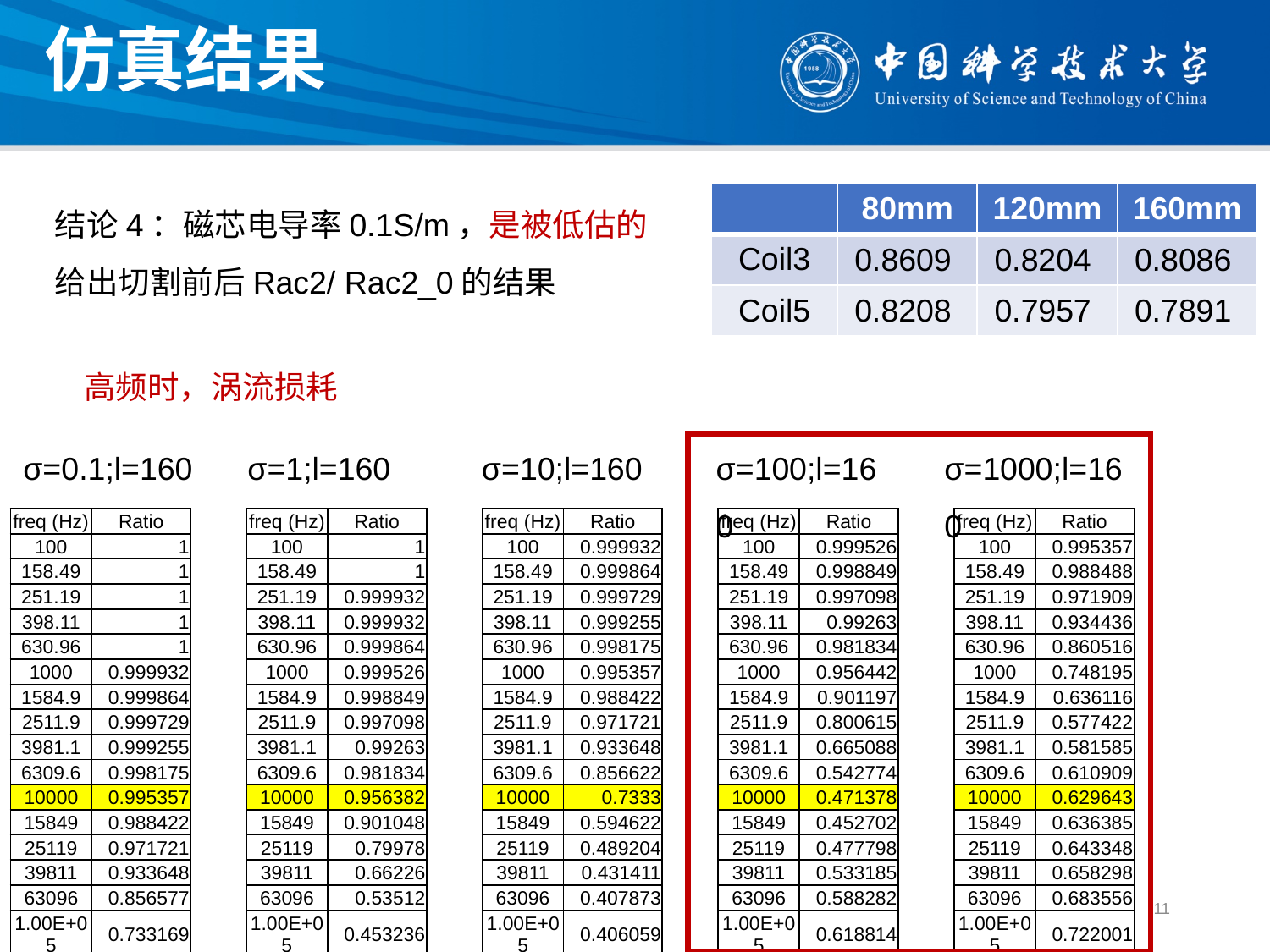

仿真结果
结论4：磁芯电导率0.1S/m，是被低估的
给出切割前后Rac2/ Rac2_0的结果
|  | 80mm | 120mm | 160mm |
| --- | --- | --- | --- |
| Coil3 | 0.8609 | 0.8204 | 0.8086 |
| Coil5 | 0.8208 | 0.7957 | 0.7891 |
高频时，涡流损耗
σ=0.1;l=160
σ=1;l=160
σ=10;l=160
σ=100;l=160
σ=1000;l=160

| freq (Hz) | Ratio |
| --- | --- |
| 100 | 1 |
| 158.49 | 1 |
| 251.19 | 1 |
| 398.11 | 1 |
| 630.96 | 1 |
| 1000 | 0.999932 |
| 1584.9 | 0.999864 |
| 2511.9 | 0.999729 |
| 3981.1 | 0.999255 |
| 6309.6 | 0.998175 |
| 10000 | 0.995357 |
| 15849 | 0.988422 |
| 25119 | 0.971721 |
| 39811 | 0.933648 |
| 63096 | 0.856577 |
| 1.00E+05 | 0.733169 |
| freq (Hz) | Ratio |
| --- | --- |
| 100 | 1 |
| 158.49 | 1 |
| 251.19 | 0.999932 |
| 398.11 | 0.999932 |
| 630.96 | 0.999864 |
| 1000 | 0.999526 |
| 1584.9 | 0.998849 |
| 2511.9 | 0.997098 |
| 3981.1 | 0.99263 |
| 6309.6 | 0.981834 |
| 10000 | 0.956382 |
| 15849 | 0.901048 |
| 25119 | 0.79978 |
| 39811 | 0.66226 |
| 63096 | 0.53512 |
| 1.00E+05 | 0.453236 |
| freq (Hz) | Ratio |
| --- | --- |
| 100 | 0.999932 |
| 158.49 | 0.999864 |
| 251.19 | 0.999729 |
| 398.11 | 0.999255 |
| 630.96 | 0.998175 |
| 1000 | 0.995357 |
| 1584.9 | 0.988422 |
| 2511.9 | 0.971721 |
| 3981.1 | 0.933648 |
| 6309.6 | 0.856622 |
| 10000 | 0.7333 |
| 15849 | 0.594622 |
| 25119 | 0.489204 |
| 39811 | 0.431411 |
| 63096 | 0.407873 |
| 1.00E+05 | 0.406059 |
| freq (Hz) | Ratio |
| --- | --- |
| 100 | 0.999526 |
| 158.49 | 0.998849 |
| 251.19 | 0.997098 |
| 398.11 | 0.99263 |
| 630.96 | 0.981834 |
| 1000 | 0.956442 |
| 1584.9 | 0.901197 |
| 2511.9 | 0.800615 |
| 3981.1 | 0.665088 |
| 6309.6 | 0.542774 |
| 10000 | 0.471378 |
| 15849 | 0.452702 |
| 25119 | 0.477798 |
| 39811 | 0.533185 |
| 63096 | 0.588282 |
| 1.00E+05 | 0.618814 |
| freq (Hz) | Ratio |
| --- | --- |
| 100 | 0.995357 |
| 158.49 | 0.988488 |
| 251.19 | 0.971909 |
| 398.11 | 0.934436 |
| 630.96 | 0.860516 |
| 1000 | 0.748195 |
| 1584.9 | 0.636116 |
| 2511.9 | 0.577422 |
| 3981.1 | 0.581585 |
| 6309.6 | 0.610909 |
| 10000 | 0.629643 |
| 15849 | 0.636385 |
| 25119 | 0.643348 |
| 39811 | 0.658298 |
| 63096 | 0.683556 |
| 1.00E+05 | 0.722001 |
11